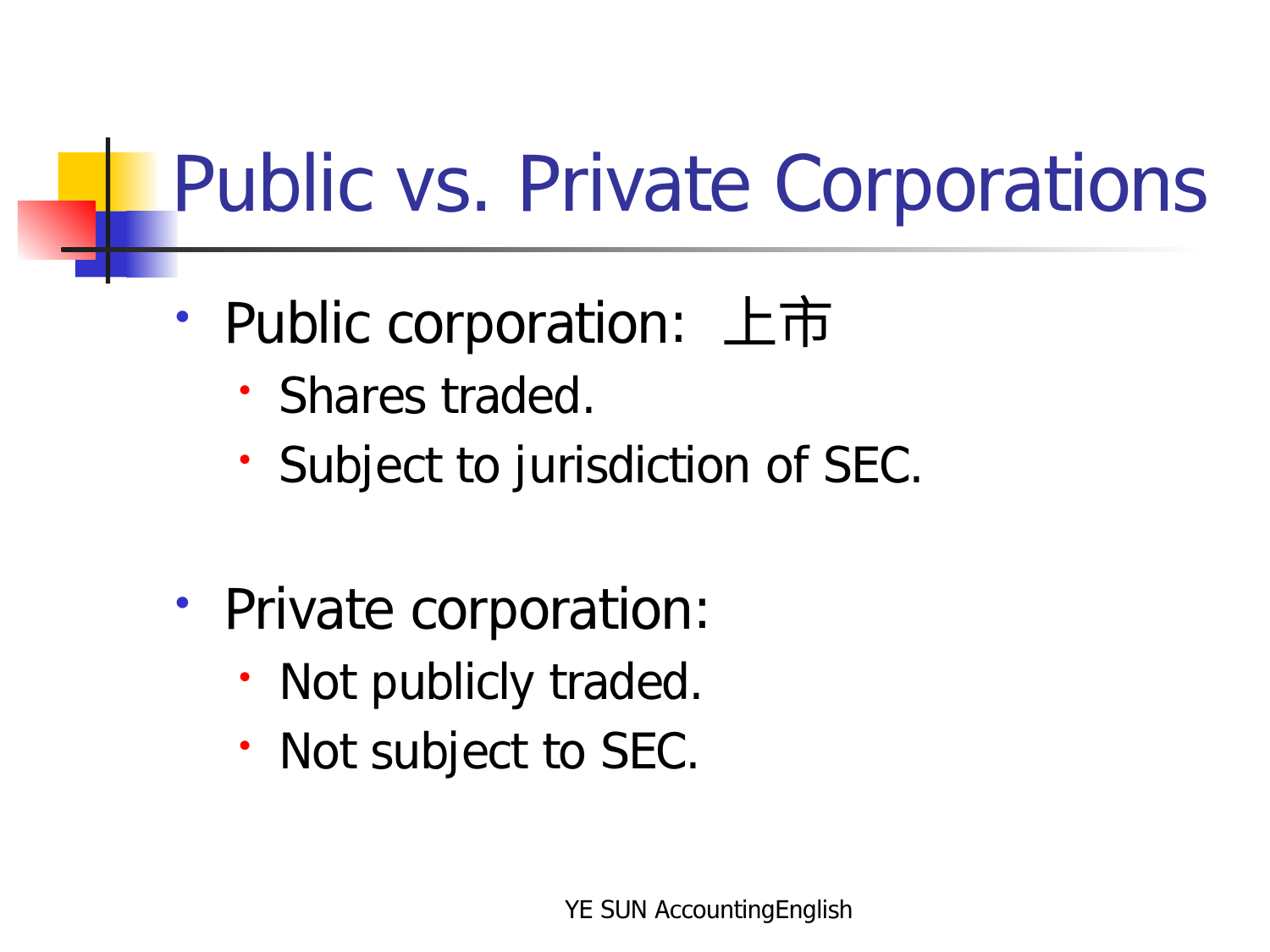

# Public vs. Private Corporations
Public corporation: 上市
Shares traded.
Subject to jurisdiction of SEC.

Private corporation:
Not publicly traded.
Not subject to SEC.

YE SUN AccountingEnglish
8